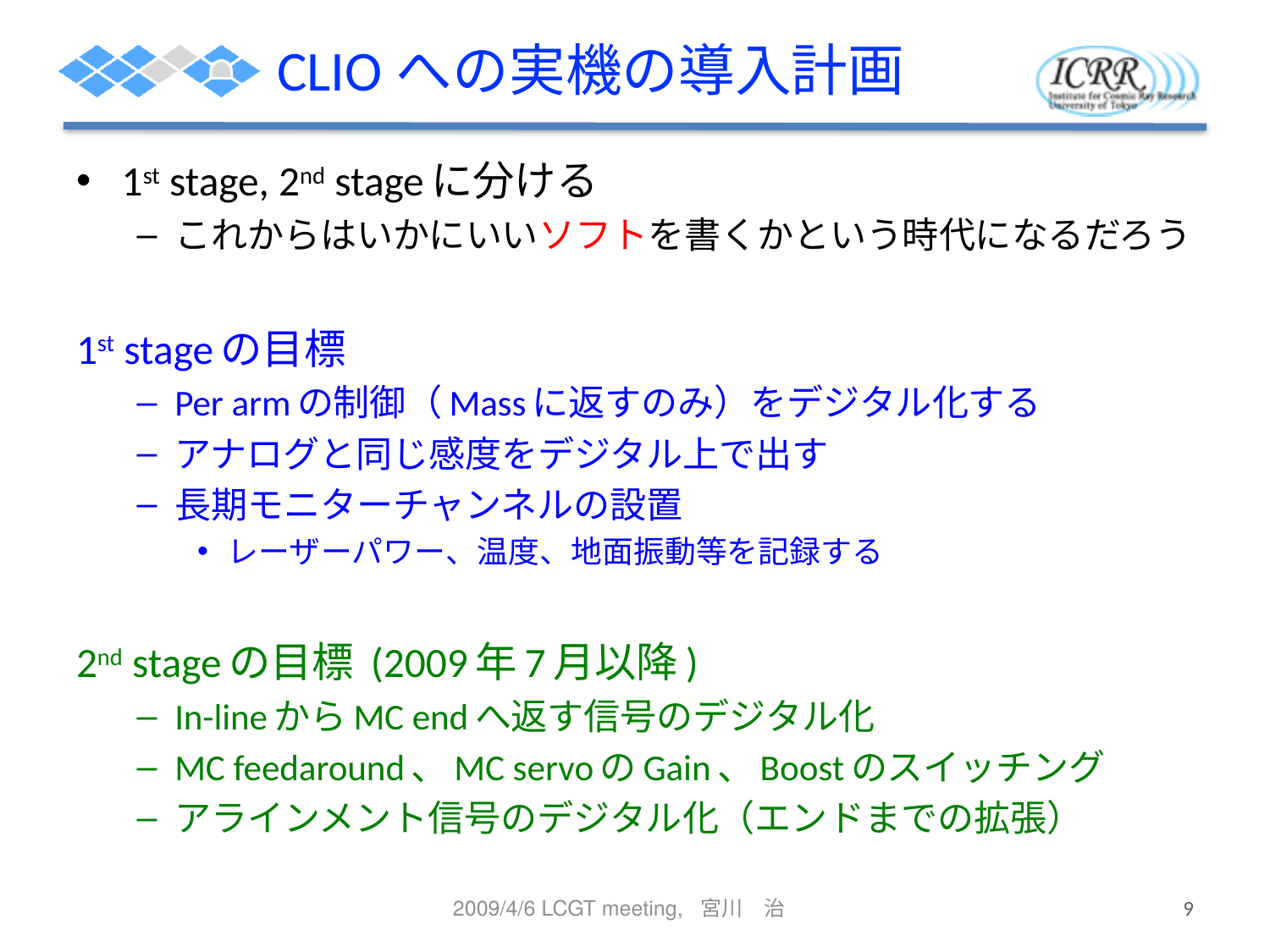

# CLIOへの実機の導入計画
1st stage, 2nd stageに分ける
これからはいかにいいソフトを書くかという時代になるだろう

1st stageの目標
Per armの制御（Massに返すのみ）をデジタル化する
アナログと同じ感度をデジタル上で出す
長期モニターチャンネルの設置
レーザーパワー、温度、地面振動等を記録する

2nd stageの目標 (2009年7月以降)
In-lineからMC endへ返す信号のデジタル化
MC feedaround、MC servoのGain、Boostのスイッチング
アラインメント信号のデジタル化（エンドまでの拡張）
2009/4/6 LCGT meeting,  宮川　治
9